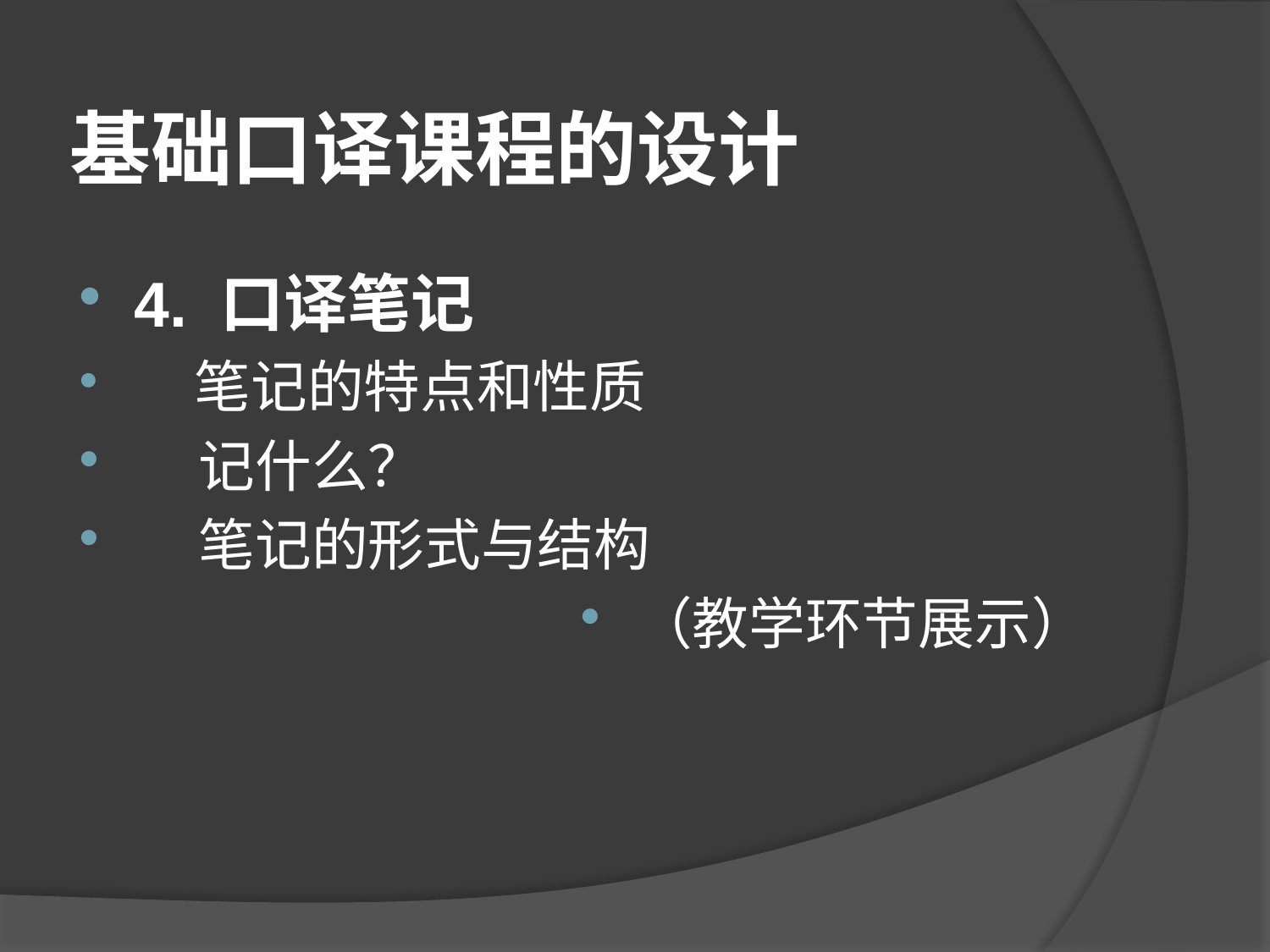

# 基础口译课程的设计
4. 口译笔记
    笔记的特点和性质
    记什么？
    笔记的形式与结构
（教学环节展示）